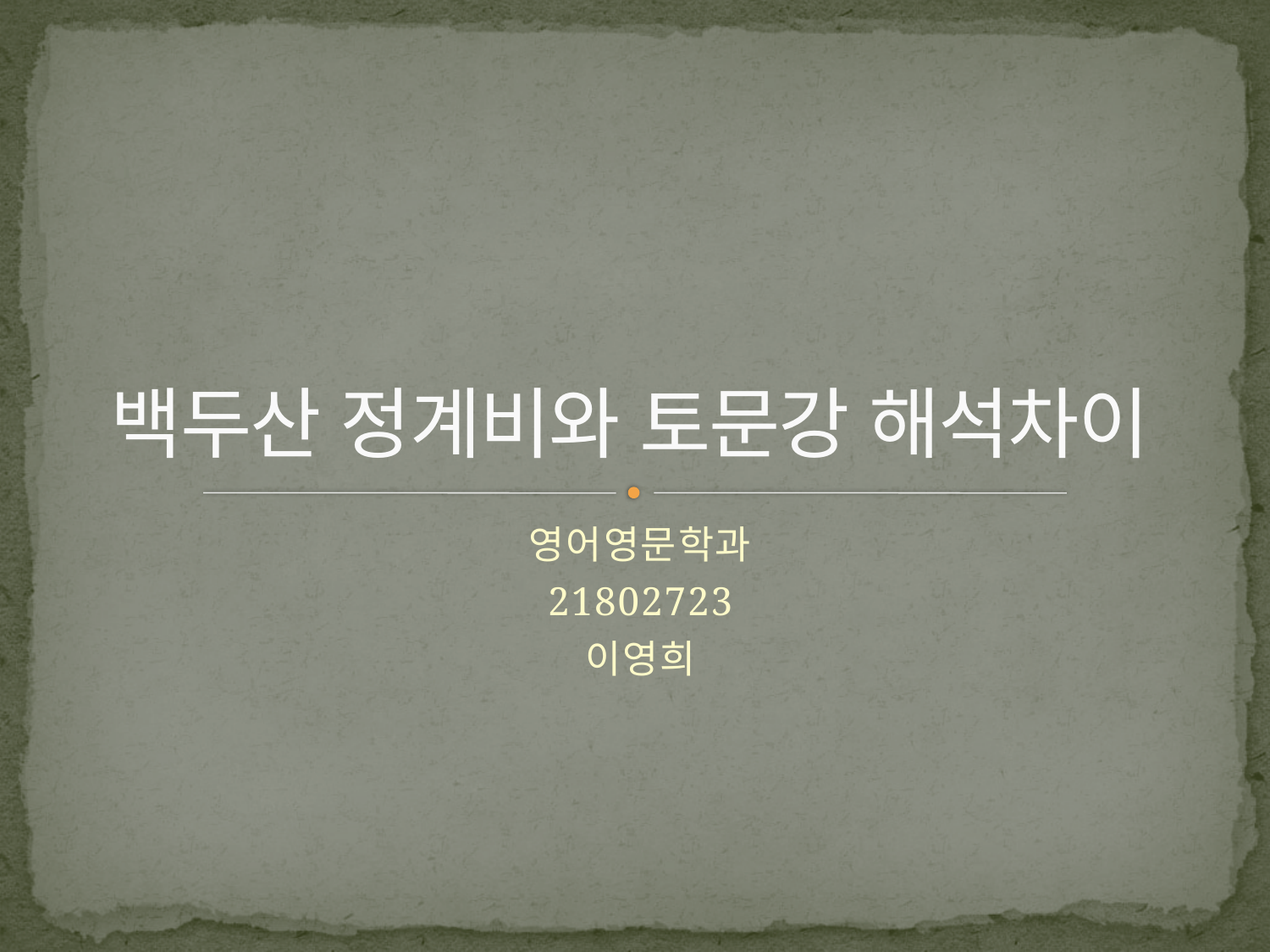

# 백두산 정계비와 토문강 해석차이
영어영문학과
21802723
이영희